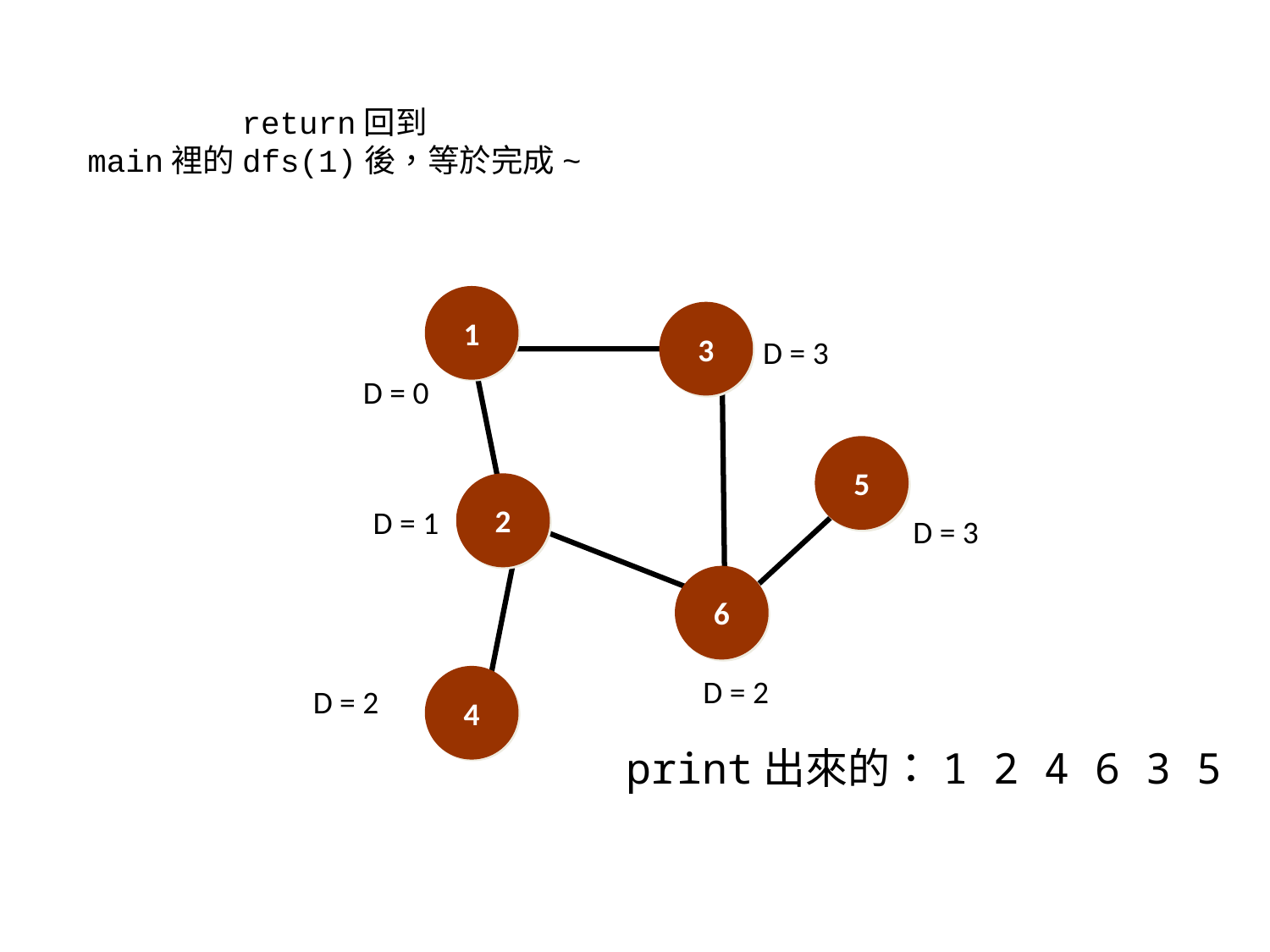

return回到
main裡的dfs(1)後，等於完成~
1
3

5
2

6
4
D = 3
D = 0
D = 1
D = 3
D = 2
D = 2
print出來的：1 2 4 6 3 5